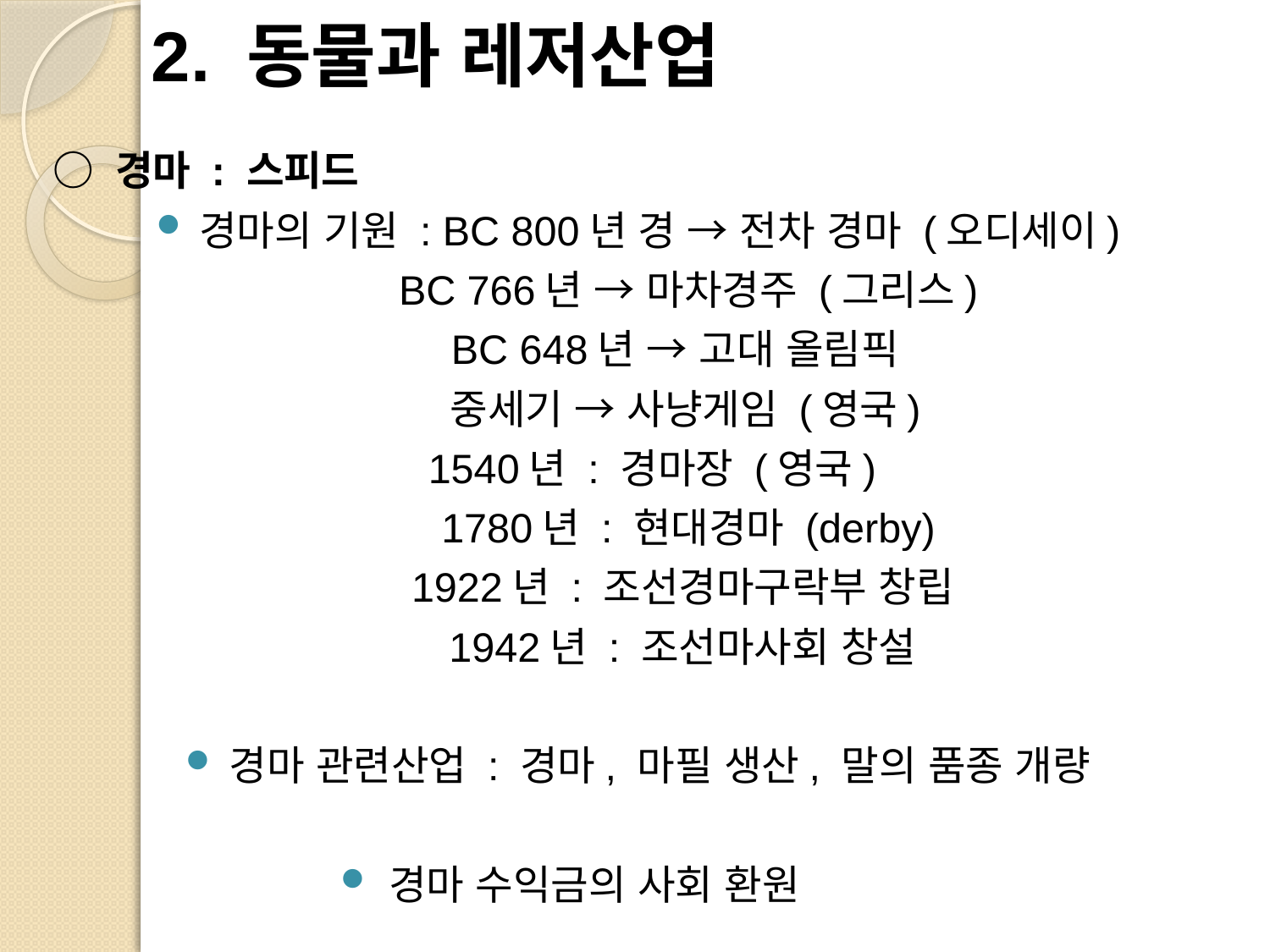

# 2. 동물과 레저산업
○ 경마 : 스피드
경마의 기원 : BC 800년 경 → 전차 경마 (오디세이)
		     BC 766년 → 마차경주 (그리스)
      BC 648년 → 고대 올림픽
       중세기 → 사냥게임 (영국)
  1540년 : 경마장 (영국)
 	     1780년 : 현대경마 (derby)
		    1922년 : 조선경마구락부 창립
	    1942년 : 조선마사회 창설

경마 관련산업 : 경마, 마필 생산, 말의 품종 개량

경마 수익금의 사회 환원			 원